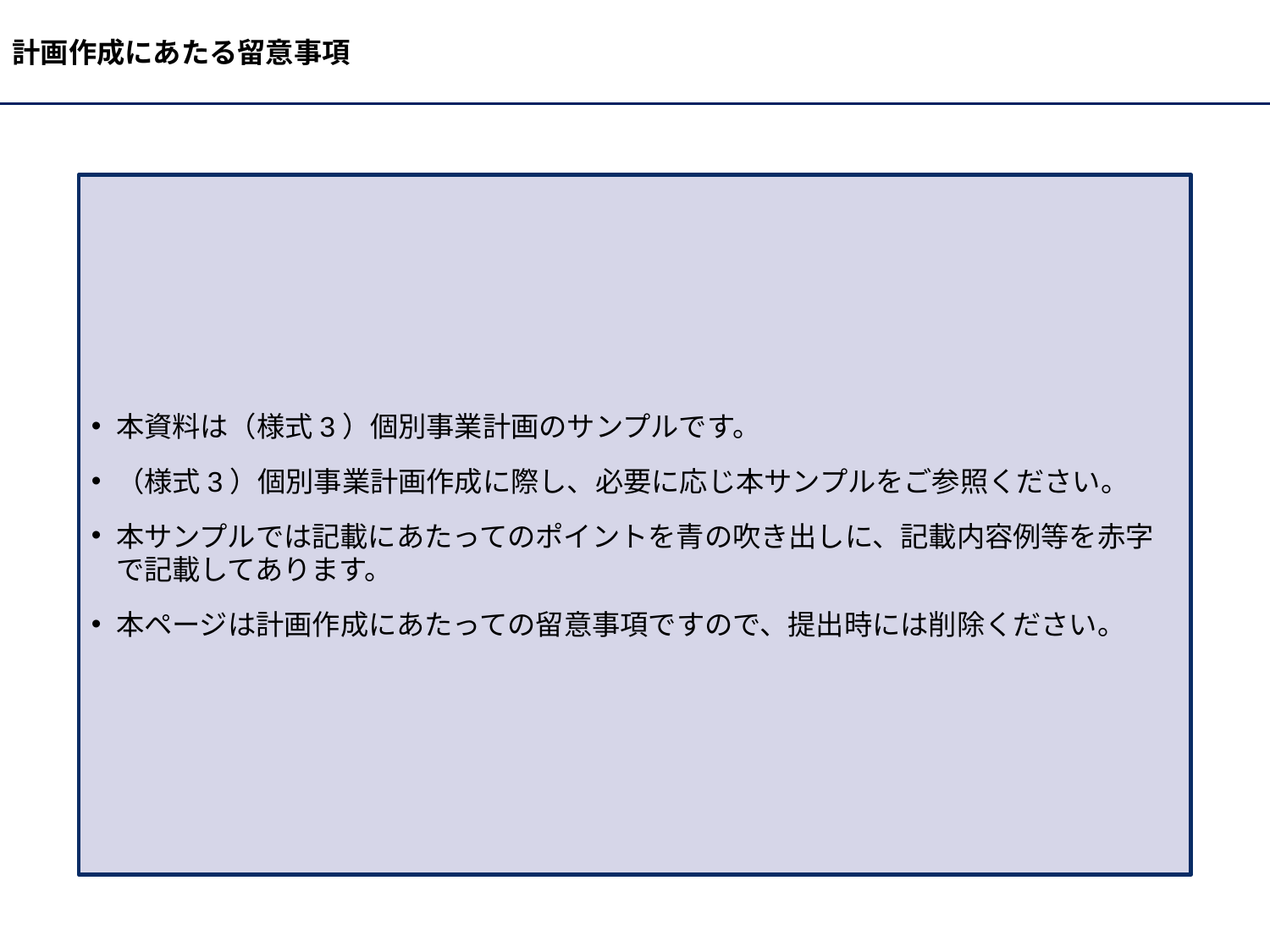

本資料は（様式3）個別事業計画のサンプルです。
（様式3）個別事業計画作成に際し、必要に応じ本サンプルをご参照ください。
本サンプルでは記載にあたってのポイントを青の吹き出しに、記載内容例等を赤字で記載してあります。
本ページは計画作成にあたっての留意事項ですので、提出時には削除ください。